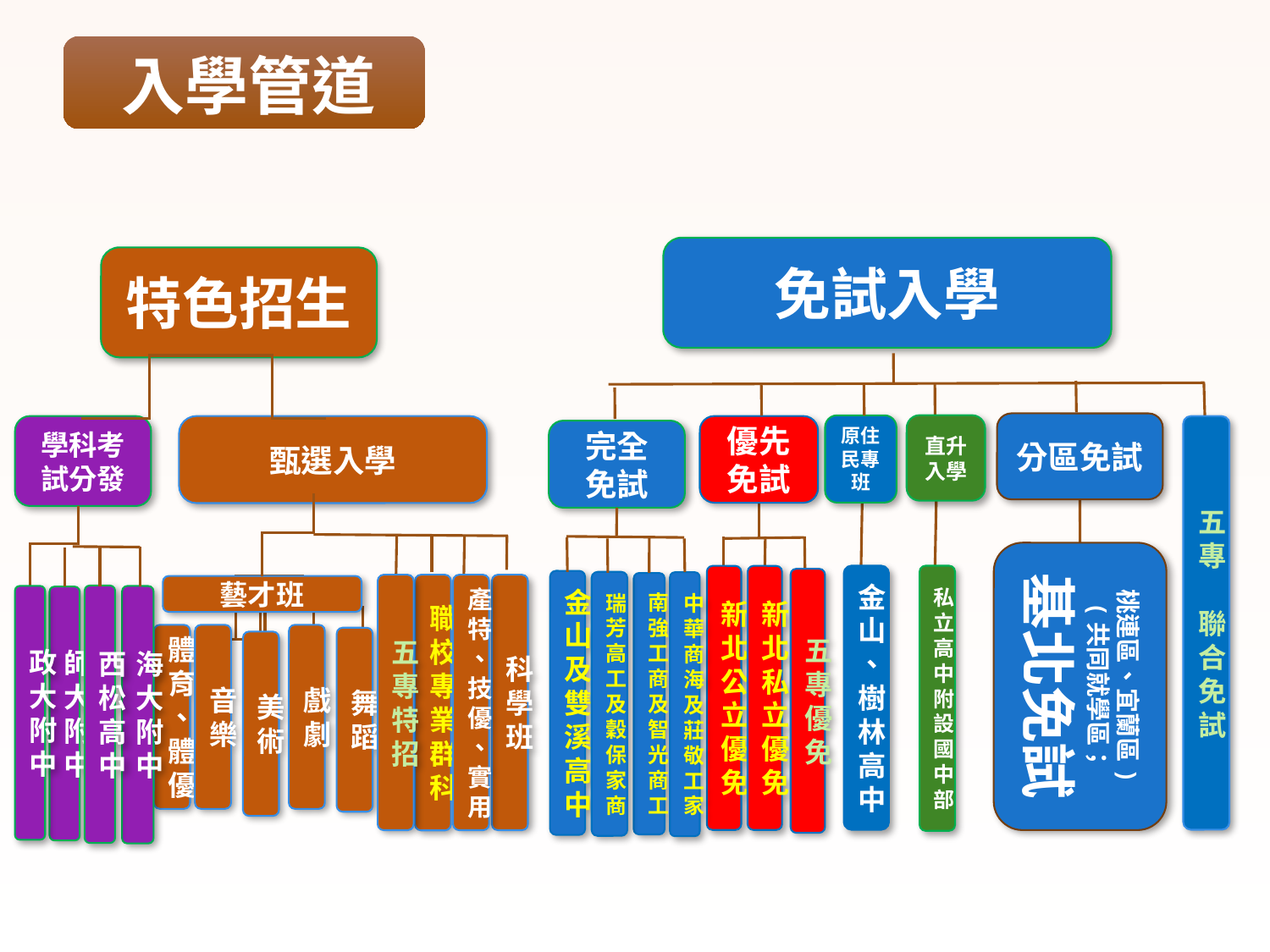

入學管道
免試入學
特色招生
分區免試
桃連區、宜蘭區)
(共同就學區；
基北免試
直升入學
私立高中附設國中部
原住民專班
金山、樹林高
中
優先免試
新北私立優免
新北公立優免
五專優免
完全
免試
金山
及雙溪高中
南強工商及智光商工
學科考試分發
五專
聯合免試
甄選入學
瑞芳高工及穀保家商
中華商海
及莊敬工家
職校專業群科
五專特招
產特、技優、實用
科學班
藝才班
西松高中
政大附中
海大附中
師大附中
體育、體優
音樂
戲劇
舞蹈
美術